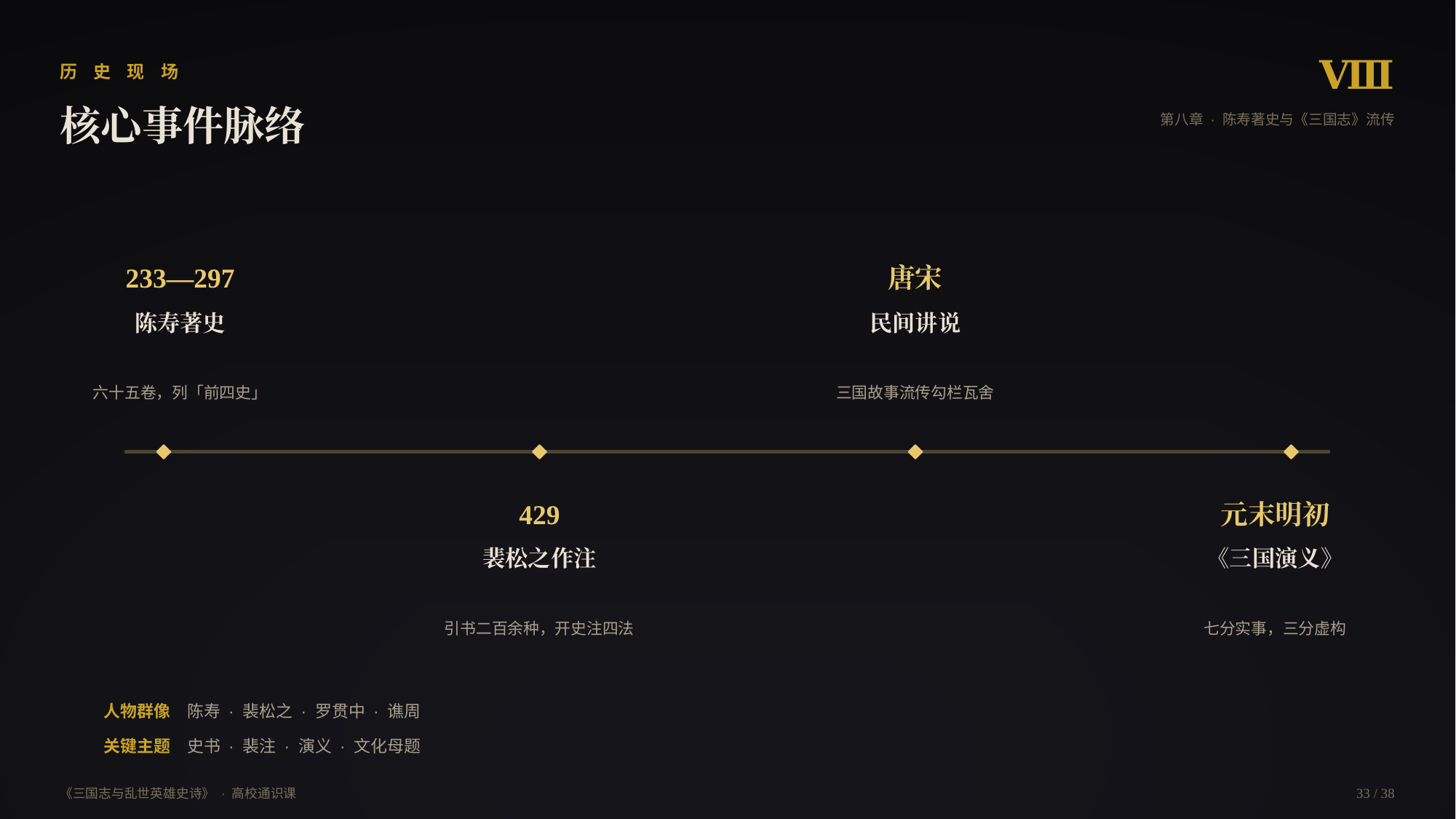

Ⅷ
历 史 现 场
核心事件脉络
第八章 · 陈寿著史与《三国志》流传
233—297
唐宋
陈寿著史
民间讲说
六十五卷，列「前四史」
三国故事流传勾栏瓦舍

429
元末明初
裴松之作注
《三国演义》
引书二百余种，开史注四法
七分实事，三分虚构
人物群像　陈寿 · 裴松之 · 罗贯中 · 谯周
关键主题　史书 · 裴注 · 演义 · 文化母题
《三国志与乱世英雄史诗》 · 高校通识课
33 / 38